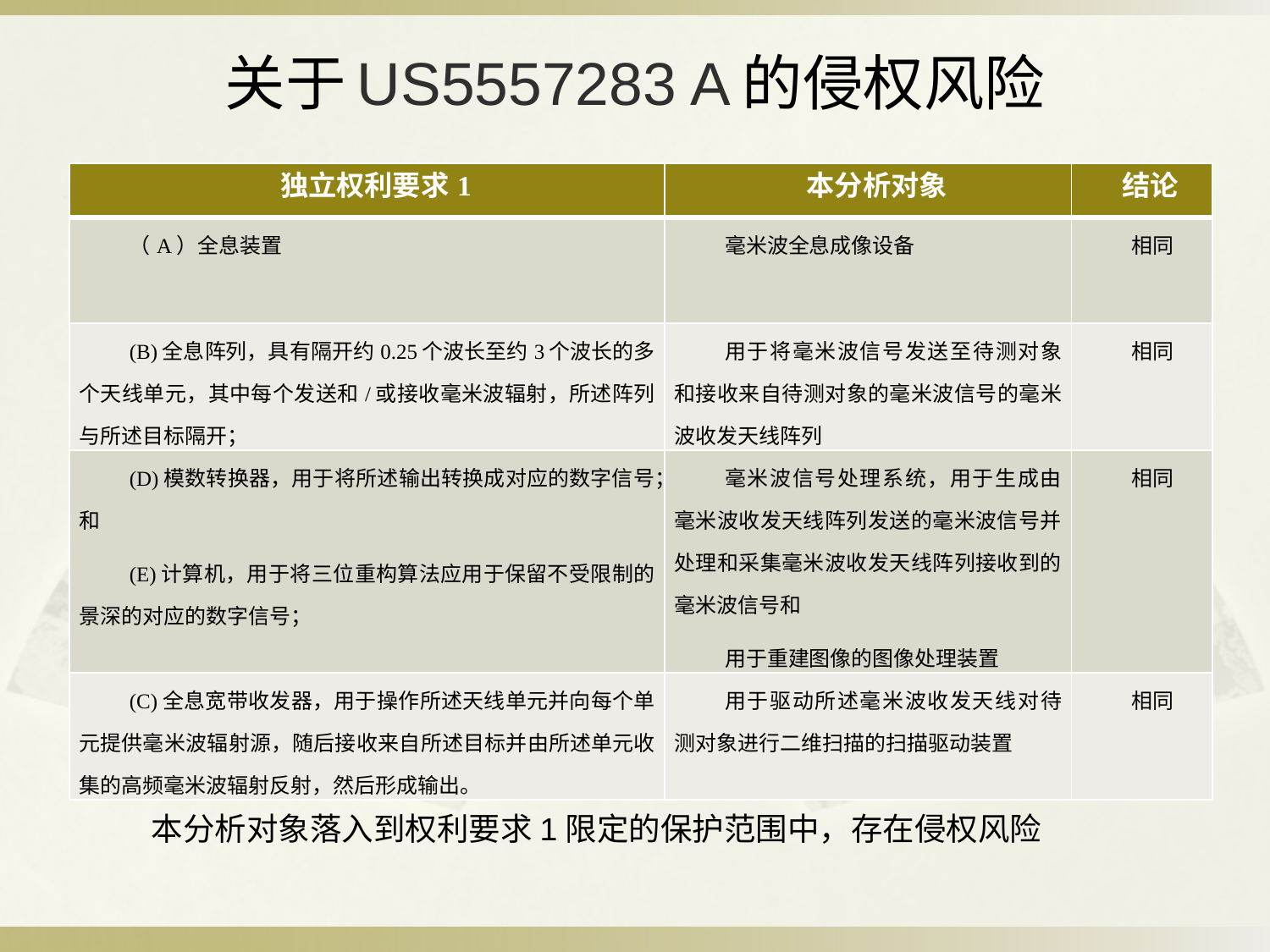

# 关于US5557283 A的侵权风险
| 独立权利要求1 | 本分析对象 | 结论 |
| --- | --- | --- |
| （A）全息装置 | 毫米波全息成像设备 | 相同 |
| (B)全息阵列，具有隔开约0.25个波长至约3个波长的多个天线单元，其中每个发送和/或接收毫米波辐射，所述阵列与所述目标隔开； | 用于将毫米波信号发送至待测对象和接收来自待测对象的毫米波信号的毫米波收发天线阵列 | 相同 |
| (D)模数转换器，用于将所述输出转换成对应的数字信号；和 (E)计算机，用于将三位重构算法应用于保留不受限制的景深的对应的数字信号； | 毫米波信号处理系统，用于生成由毫米波收发天线阵列发送的毫米波信号并处理和采集毫米波收发天线阵列接收到的毫米波信号和 用于重建图像的图像处理装置 | 相同 |
| (C)全息宽带收发器，用于操作所述天线单元并向每个单元提供毫米波辐射源，随后接收来自所述目标并由所述单元收集的高频毫米波辐射反射，然后形成输出。 | 用于驱动所述毫米波收发天线对待测对象进行二维扫描的扫描驱动装置 | 相同 |
本分析对象落入到权利要求1限定的保护范围中，存在侵权风险